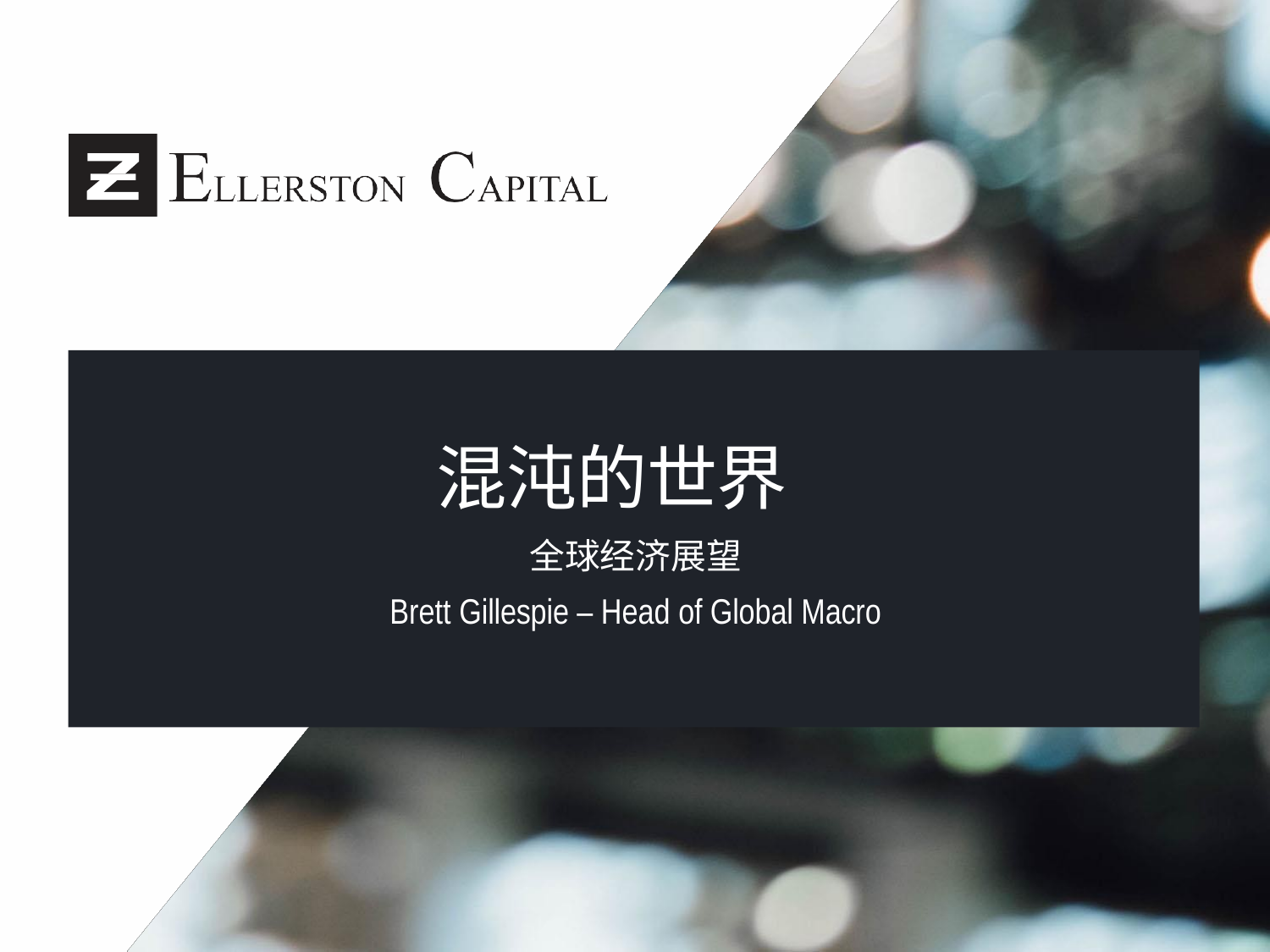

# 混沌的世界
全球经济展望
Brett Gillespie – Head of Global Macro
1111